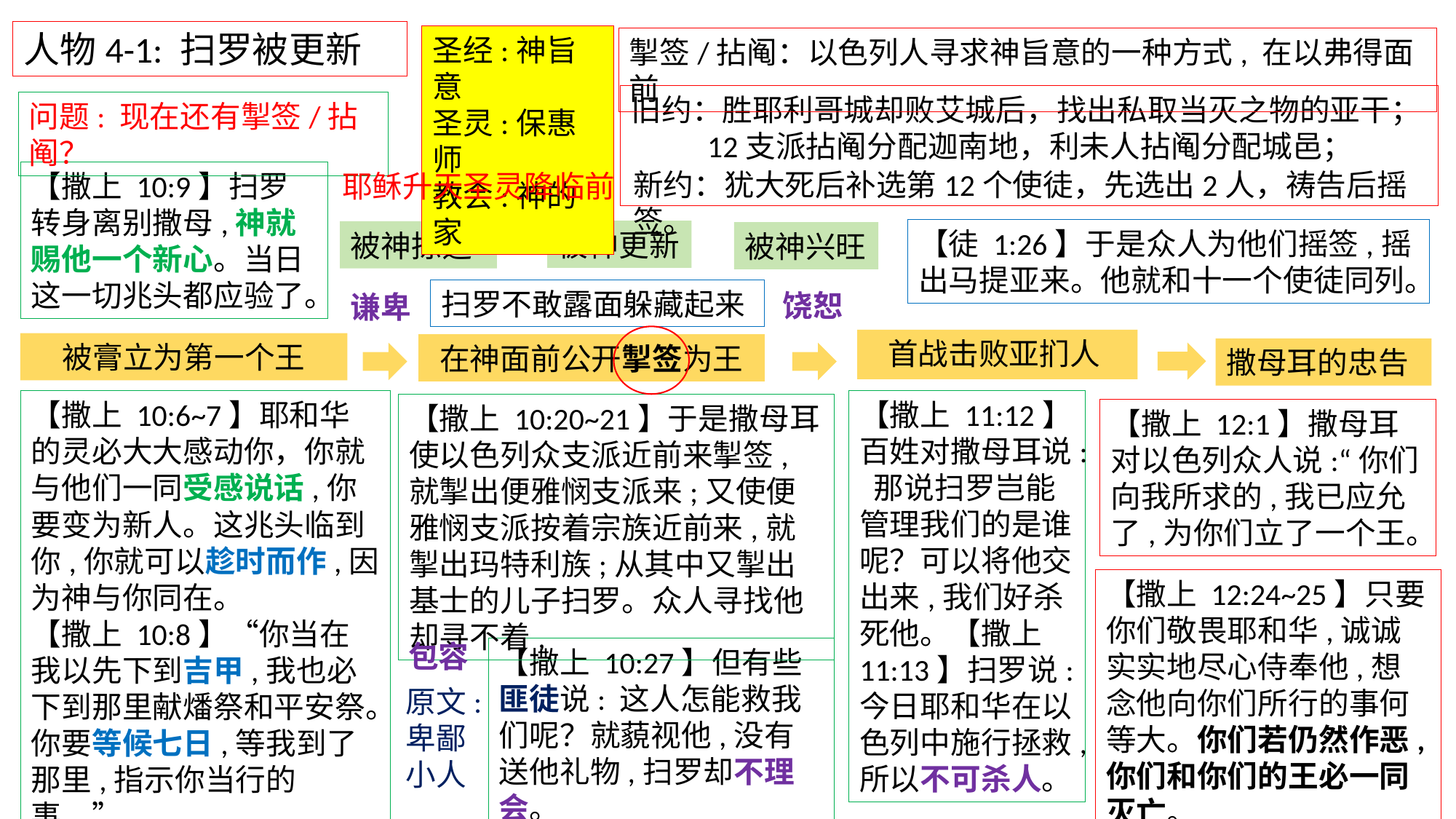

人物4-1: 扫罗被更新
圣经:神旨意
圣灵:保惠师
教会:神的家
掣签/拈阄：以色列人寻求神旨意的一种方式, 在以弗得面前
旧约：胜耶利哥城却败艾城后，找出私取当灭之物的亚干；
           12支派拈阄分配迦南地，利未人拈阄分配城邑；

问题: 现在还有掣签/拈阄？
新约：犹大死后补选第12个使徒，先选出2人，祷告后摇签。
耶稣升天圣灵降临前
【撒上 10:9】扫罗转身离别撒母,神就赐他一个新心。当日这一切兆头都应验了。
【徒 1:26】于是众人为他们摇签,摇出马提亚来。他就和十一个使徒同列。
被神更新
被神拣选
被神兴旺
扫罗不敢露面躲藏起来
饶恕
谦卑

首战击败亚扪人
被膏立为第一个王
在神面前公开掣签为王
撒母耳的忠告

【撒上 11:12】
百姓对撒母耳说: 那说扫罗岂能管理我们的是谁呢？可以将他交出来,我们好杀死他。【撒上 11:13】扫罗说: 今日耶和华在以色列中施行拯救,所以不可杀人。
【撒上 10:6~7】耶和华的灵必大大感动你，你就与他们一同受感说话,你要变为新人。这兆头临到你,你就可以趁时而作,因为神与你同在。
【撒上 10:8】“你当在我以先下到吉甲,我也必下到那里献燔祭和平安祭。你要等候七日,等我到了那里,指示你当行的事。”
【撒上 10:20~21】于是撒母耳使以色列众支派近前来掣签,就掣出便雅悯支派来;又使便雅悯支派按着宗族近前来,就掣出玛特利族;从其中又掣出基士的儿子扫罗。众人寻找他却寻不着,
【撒上 12:1】撒母耳对以色列众人说:“你们向我所求的,我已应允了,为你们立了一个王。
【撒上 12:24~25】只要你们敬畏耶和华,诚诚实实地尽心侍奉他,想念他向你们所行的事何等大。你们若仍然作恶,你们和你们的王必一同灭亡。
包容
【撒上 10:27】但有些匪徒说: 这人怎能救我们呢？就藐视他,没有送他礼物,扫罗却不理会。
原文:卑鄙小人